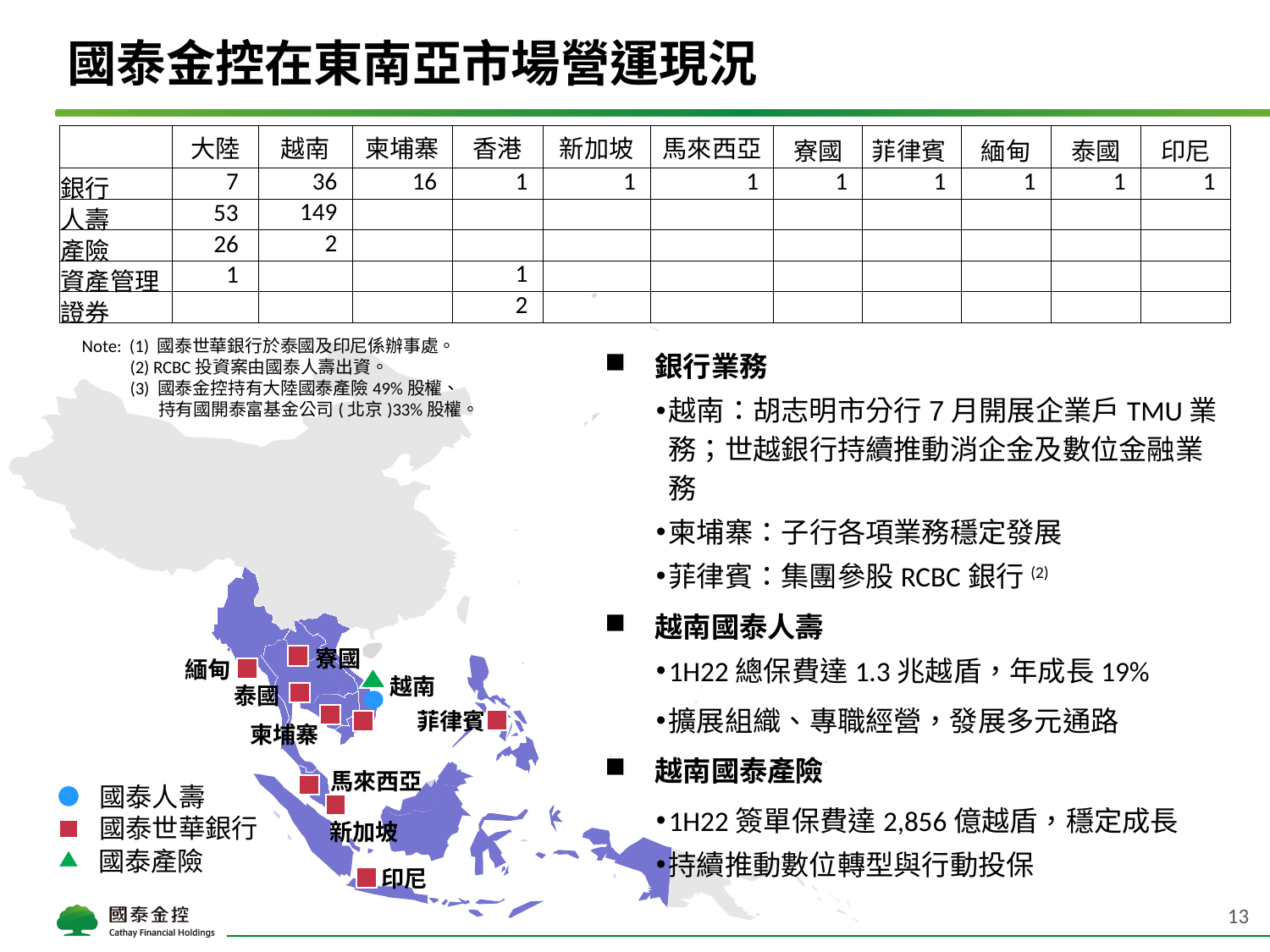

國泰金控在東南亞市場營運現況
|  | 大陸 | 越南 | 柬埔寨 | 香港 | 新加坡 | 馬來西亞 | 寮國 | 菲律賓 | 緬甸 | 泰國 | 印尼 |
| --- | --- | --- | --- | --- | --- | --- | --- | --- | --- | --- | --- |
| 銀行 | 7 | 36 | 16 | 1 | 1 | 1 | 1 | 1 | 1 | 1 | 1 |
| 人壽 | 53 | 149 |  |  |  |  |  |  |  |  |  |
| 產險 | 26 | 2 |  |  |  |  |  |  |  |  |  |
| 資產管理 | 1 |  |  | 1 |  |  |  |  |  |  |  |
| 證券 |  |  |  | 2 |  |  |  |  |  |  |  |

越南
泰國
柬埔寨

馬來西亞
國泰人壽

國泰世華銀行

國泰產險

印尼
菲律賓

寮國

緬甸

新加坡

銀行業務
越南：胡志明市分行7月開展企業戶TMU業務；世越銀行持續推動消企金及數位金融業務
柬埔寨：子行各項業務穩定發展
菲律賓：集團參股RCBC銀行(2)
越南國泰人壽
1H22總保費達1.3兆越盾，年成長19%
擴展組織、專職經營，發展多元通路
越南國泰產險
1H22簽單保費達2,856億越盾，穩定成長
持續推動數位轉型與行動投保
Note:  (1) 國泰世華銀行於泰國及印尼係辦事處。
            (2) RCBC投資案由國泰人壽出資。
            (3) 國泰金控持有大陸國泰產險49%股權、
                  持有國開泰富基金公司(北京)33%股權。

13